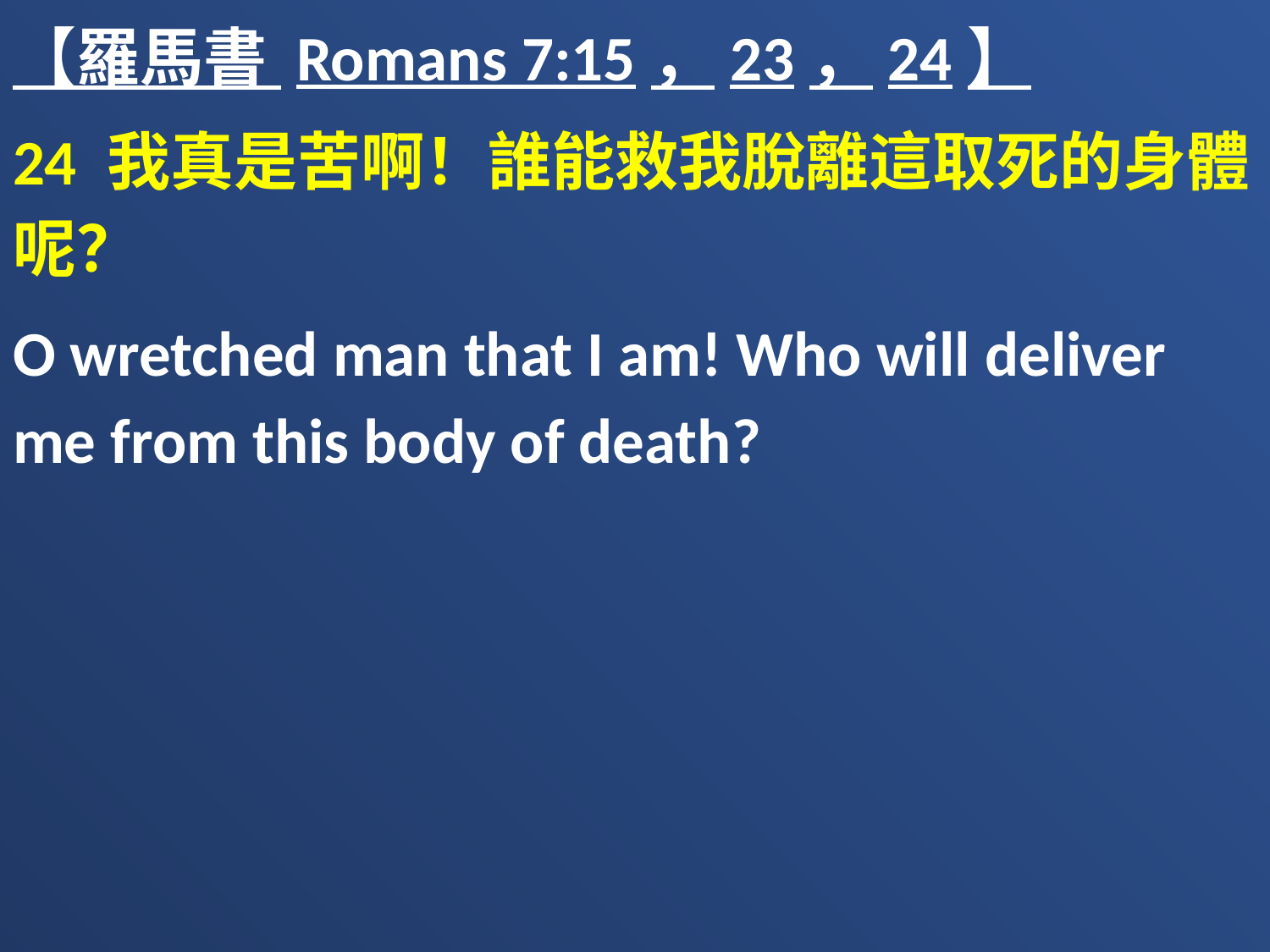

【羅馬書 Romans 7:15，23，24】
24 我真是苦啊！誰能救我脫離這取死的身體呢？
O wretched man that I am! Who will deliver me from this body of death?